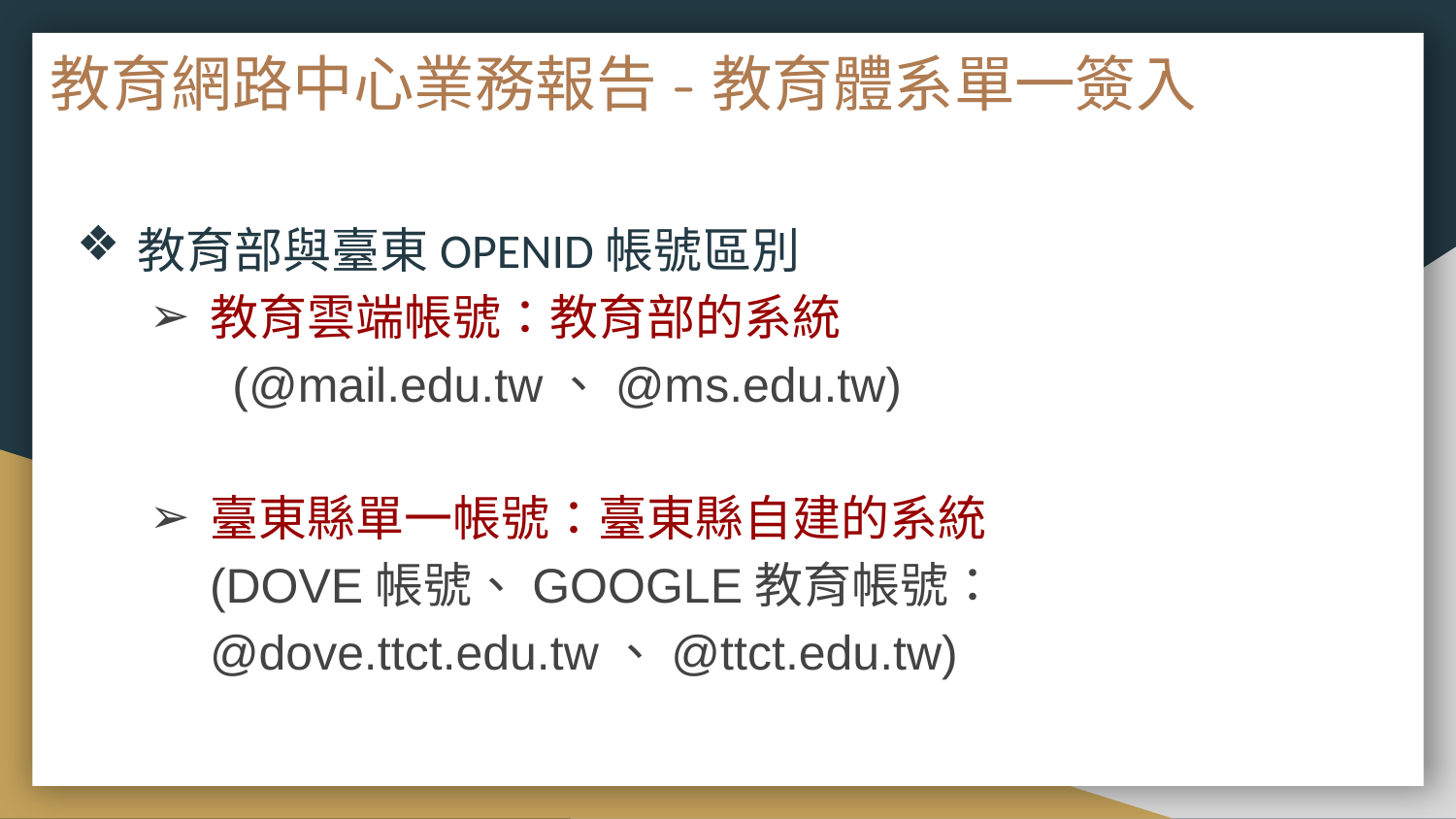

# 教育網路中心業務報告-教育體系單一簽入
教育部與臺東OPENID帳號區別
教育雲端帳號：教育部的系統
 (@mail.edu.tw、@ms.edu.tw)
臺東縣單一帳號：臺東縣自建的系統
(DOVE帳號、GOOGLE教育帳號：@dove.ttct.edu.tw、@ttct.edu.tw)